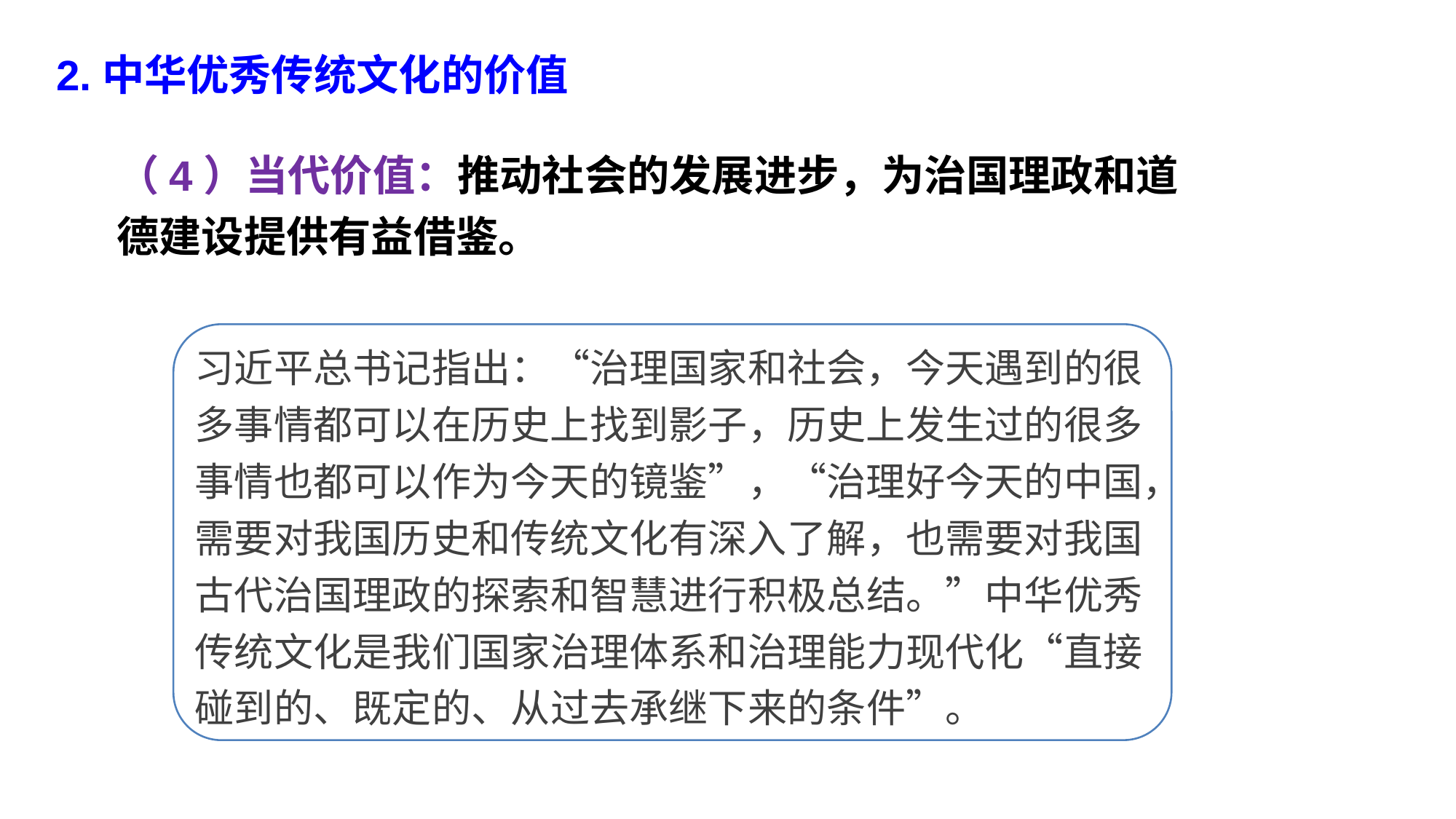

2.中华优秀传统文化的价值
（4）当代价值：推动社会的发展进步，为治国理政和道德建设提供有益借鉴。
习近平总书记指出：“治理国家和社会，今天遇到的很多事情都可以在历史上找到影子，历史上发生过的很多事情也都可以作为今天的镜鉴”，“治理好今天的中国，需要对我国历史和传统文化有深入了解，也需要对我国古代治国理政的探索和智慧进行积极总结。”中华优秀传统文化是我们国家治理体系和治理能力现代化“直接碰到的、既定的、从过去承继下来的条件”。